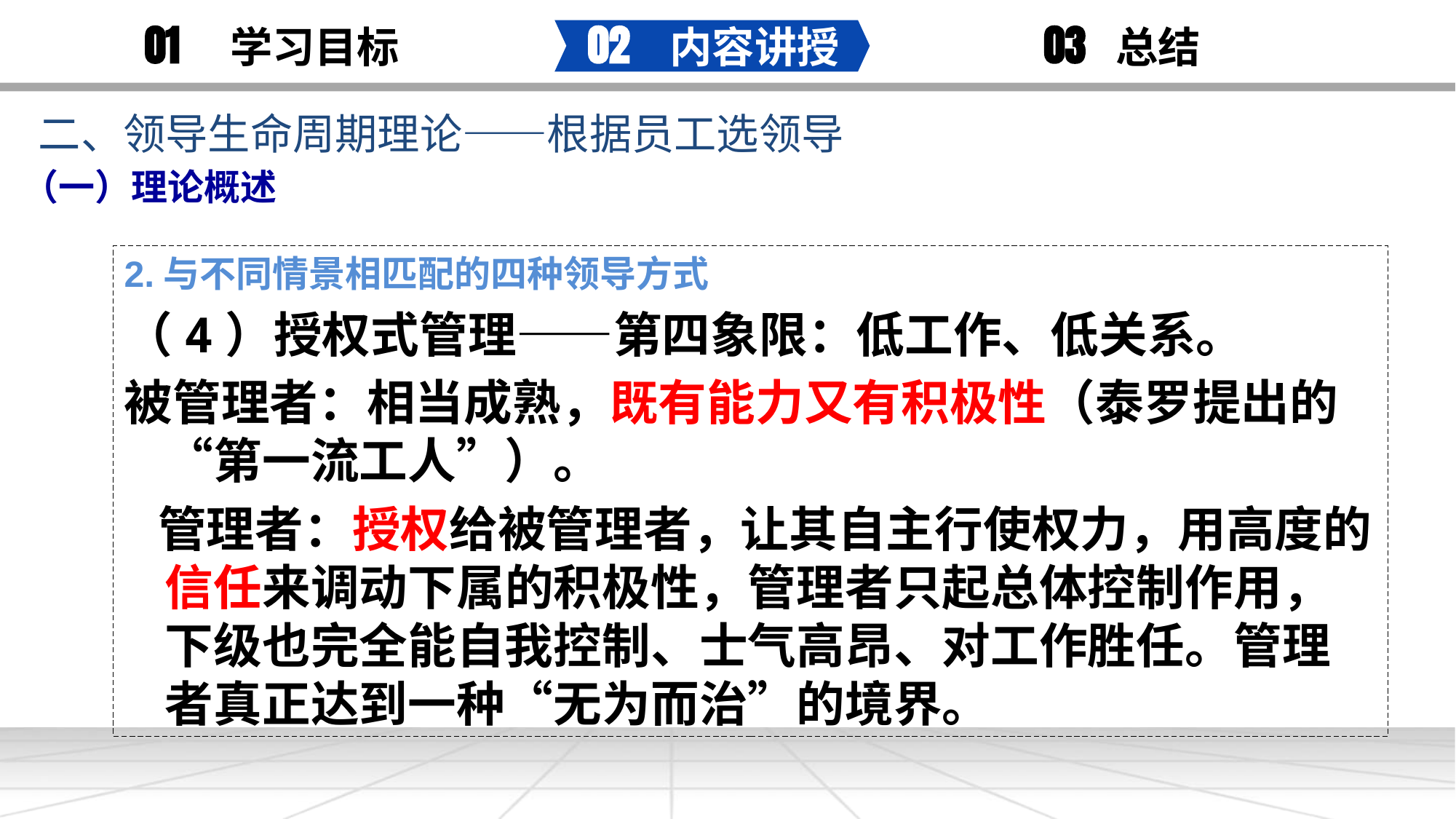

02   内容讲授
03  总结
01    学习目标

二、领导生命周期理论——根据员工选领导
（一）理论概述
2.与不同情景相匹配的四种领导方式
（4）授权式管理——第四象限：低工作、低关系。
被管理者：相当成熟，既有能力又有积极性（泰罗提出的“第一流工人”）。
  管理者：授权给被管理者，让其自主行使权力，用高度的信任来调动下属的积极性，管理者只起总体控制作用，下级也完全能自我控制、士气高昂、对工作胜任。管理者真正达到一种“无为而治”的境界。